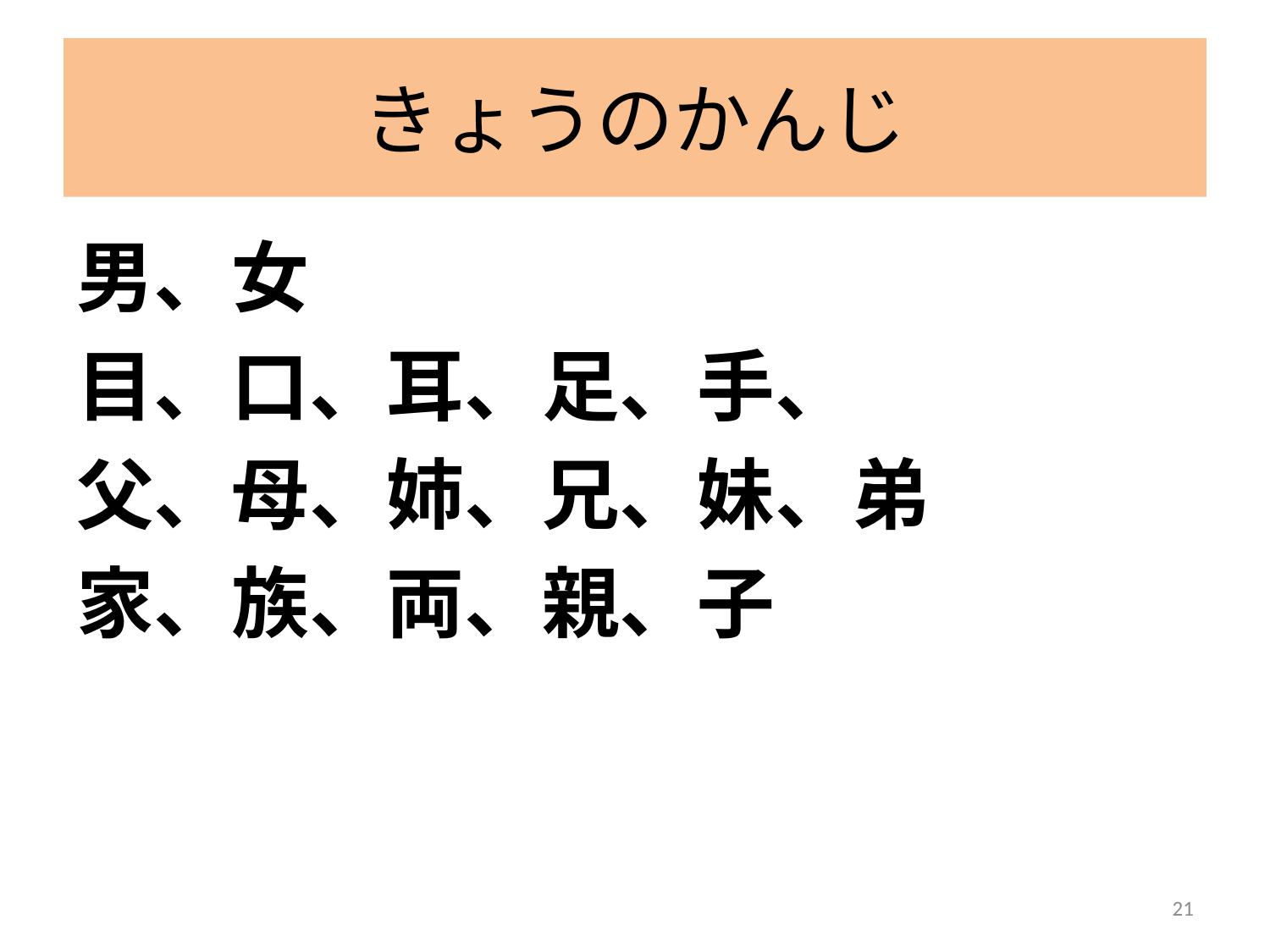

# きょうのかんじ
男、女
目、口、耳、足、手、
父、母、姉、兄、妹、弟
家、族、両、親、子

21